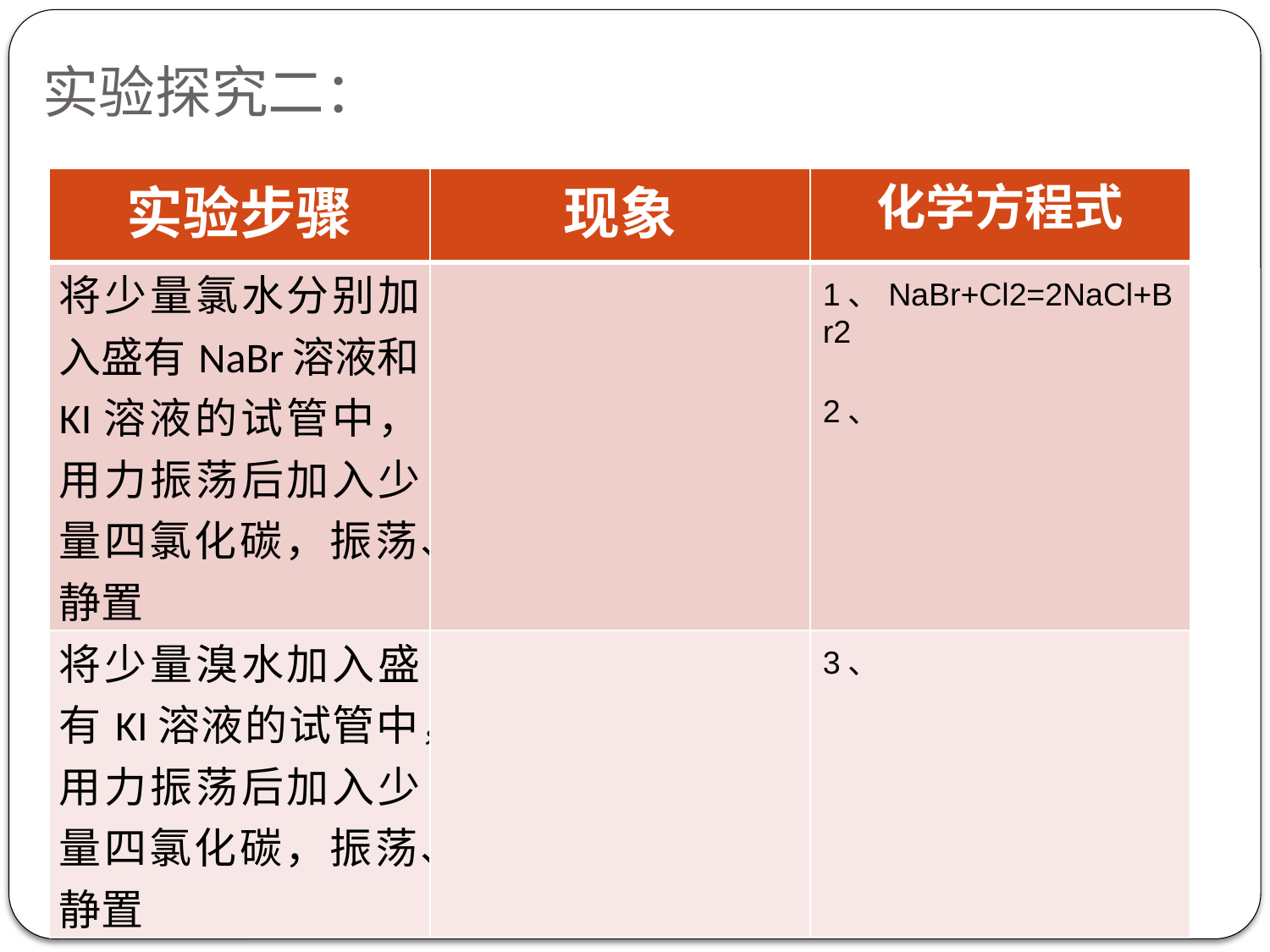

# 实验探究二：
| 实验步骤 | 现象 | 化学方程式 |
| --- | --- | --- |
| 将少量氯水分别加入盛有NaBr溶液和KI溶液的试管中，用力振荡后加入少量四氯化碳，振荡、静置 |  | 1、NaBr+Cl2=2NaCl+Br2 2、 |
| 将少量溴水加入盛有KI溶液的试管中，用力振荡后加入少量四氯化碳，振荡、静置 |  | 3、 |